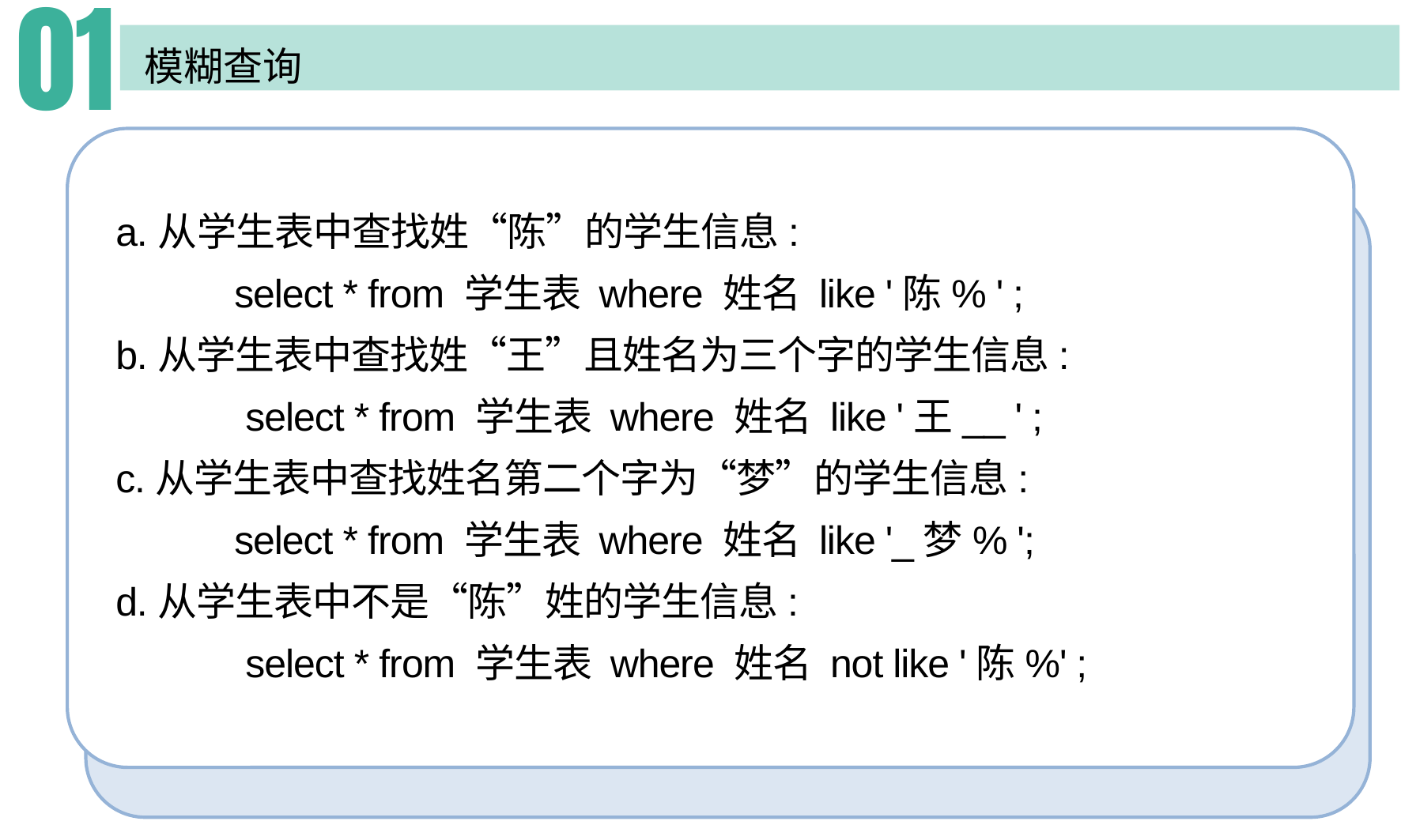

01

模糊查询

a.从学生表中查找姓“陈”的学生信息:
	select * from 学生表 where 姓名 like '陈% ' ;
b.从学生表中查找姓“王”且姓名为三个字的学生信息:
	 select * from 学生表 where 姓名 like '王__ ' ;
c.从学生表中查找姓名第二个字为“梦”的学生信息:
	select * from 学生表 where 姓名 like '_梦% ';
d.从学生表中不是“陈”姓的学生信息:
	 select * from 学生表 where 姓名 not like '陈%' ;